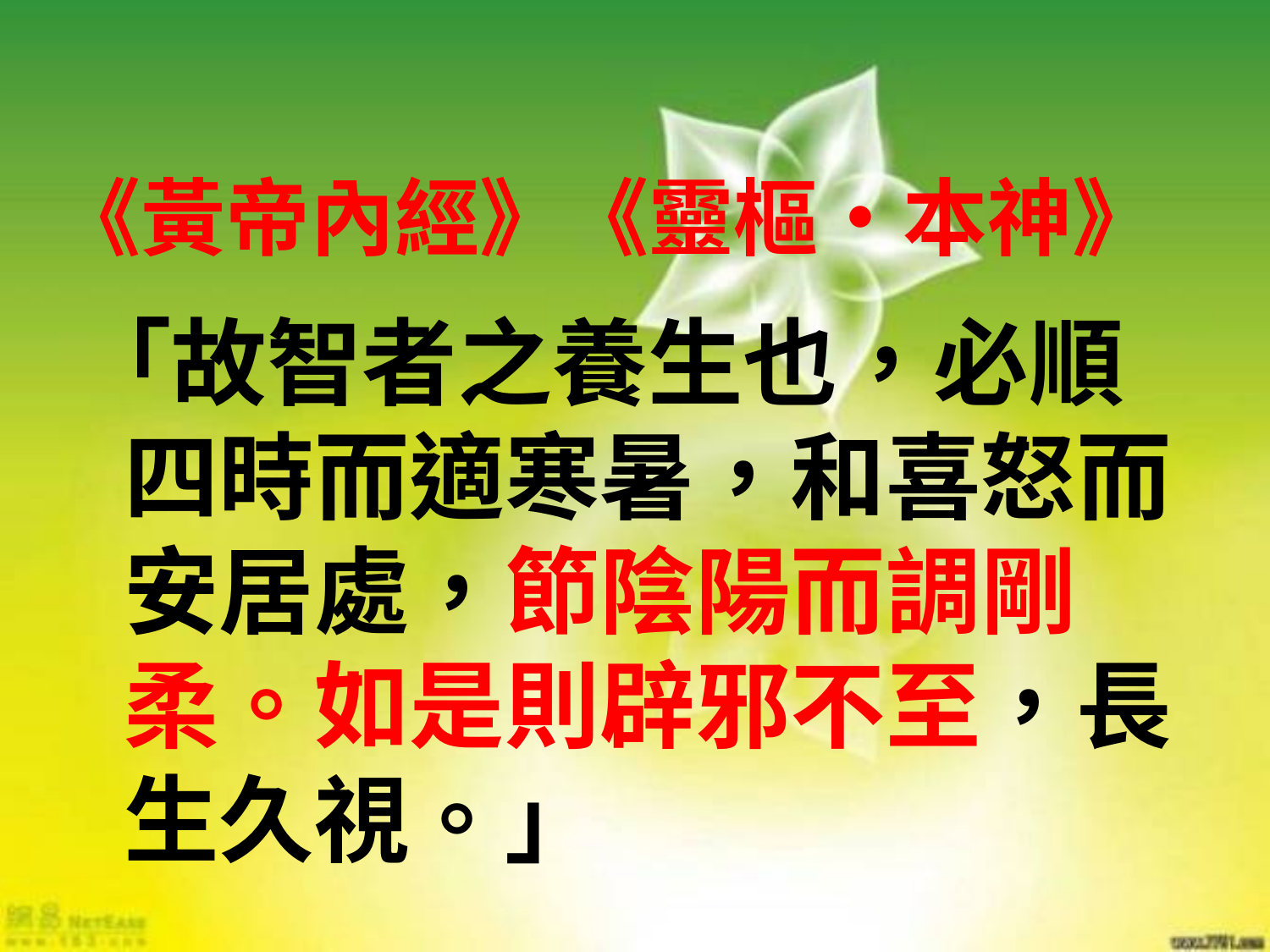

# 《黃帝內經》《靈樞•本神》
「故智者之養生也，必順四時而適寒暑，和喜怒而安居處，節陰陽而調剛柔。如是則辟邪不至，長生久視。」